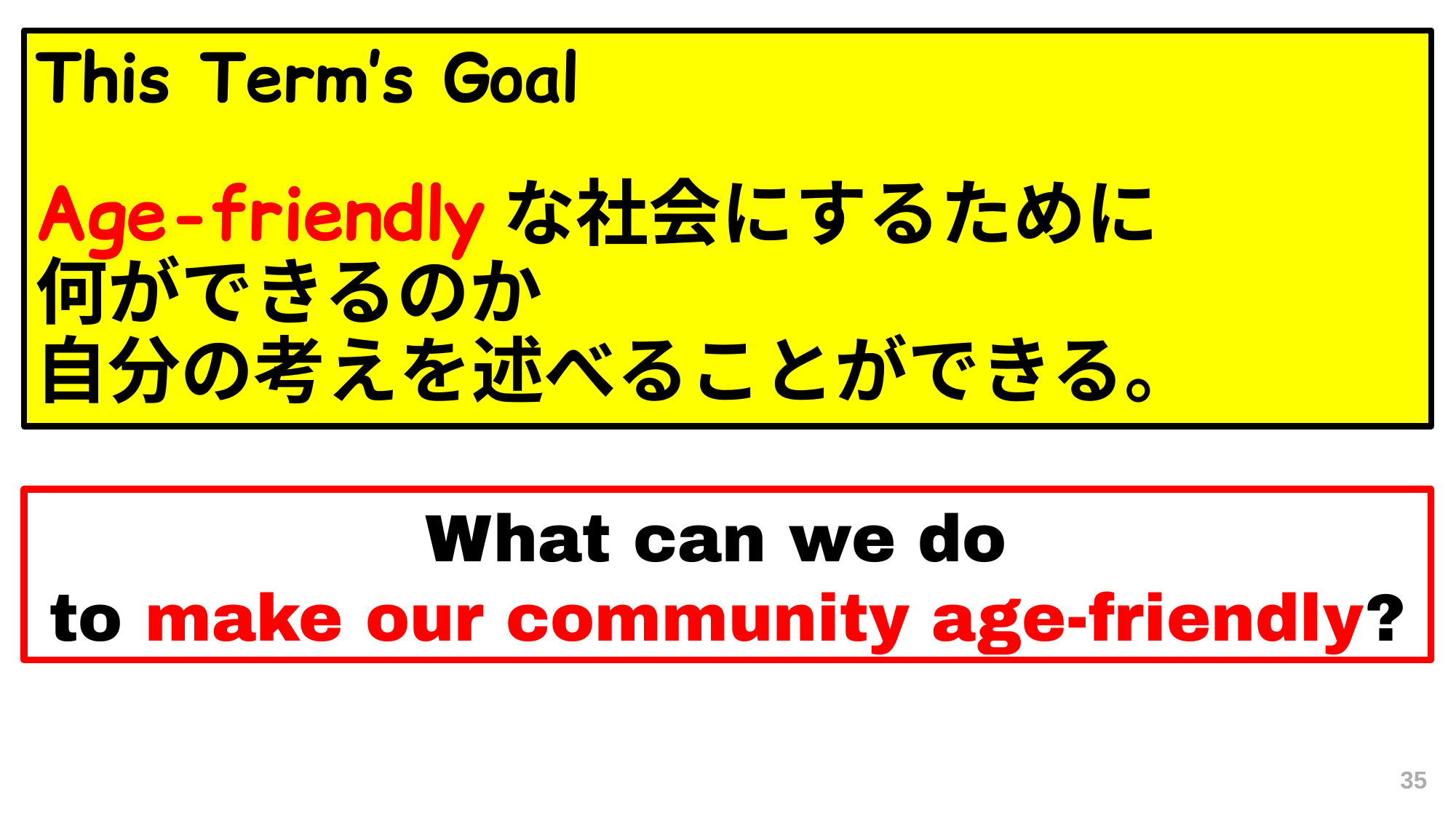

# This Term’s Goal Age-friendlyな社会にするために 何ができるのか 自分の考えを述べることができる。
What can we do
to make our community age-friendly?